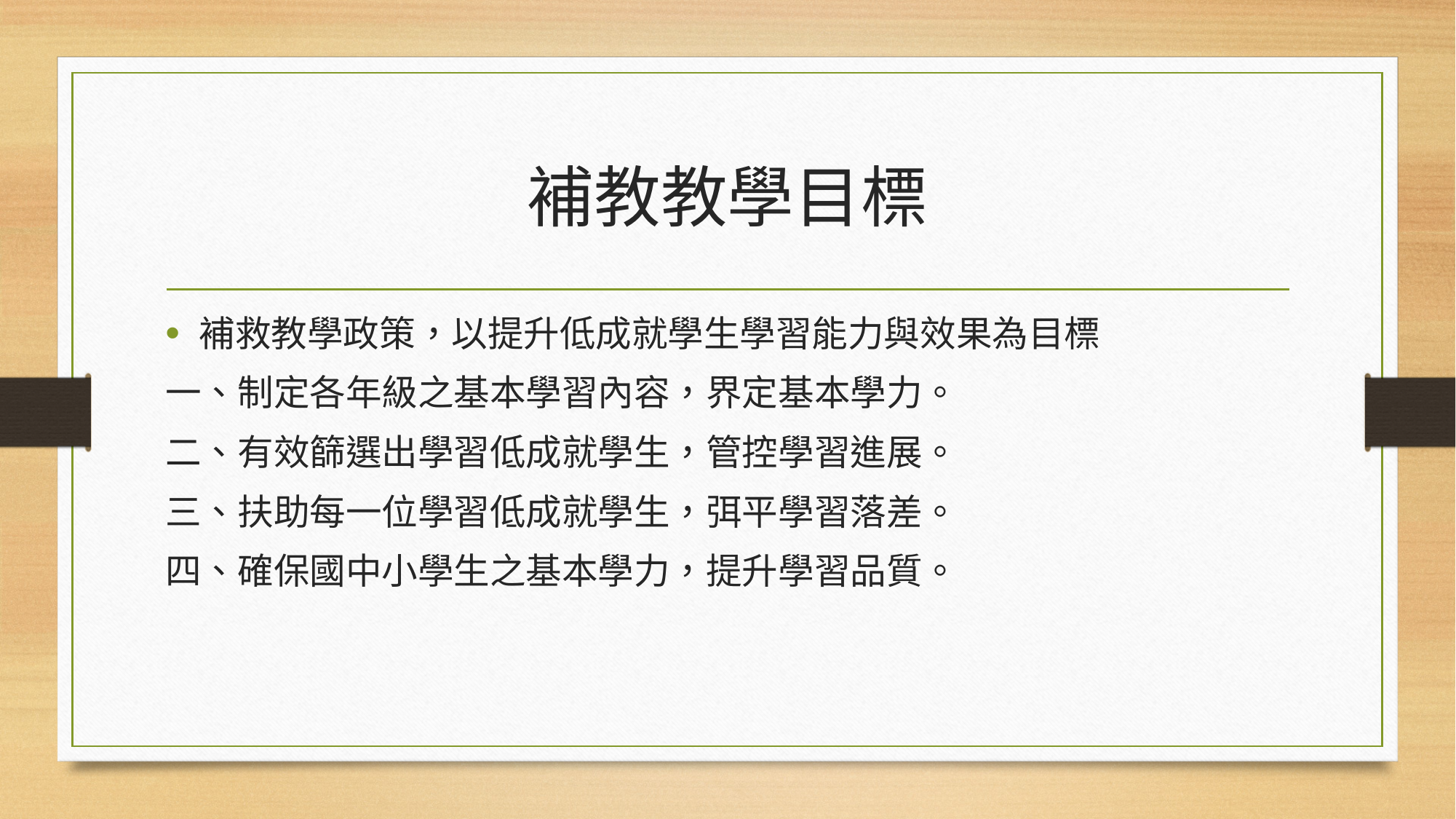

# 補教教學目標
補救教學政策，以提升低成就學生學習能力與效果為目標
一、制定各年級之基本學習內容，界定基本學力。
二、有效篩選出學習低成就學生，管控學習進展。
三、扶助每一位學習低成就學生，弭平學習落差。
四、確保國中小學生之基本學力，提升學習品質。